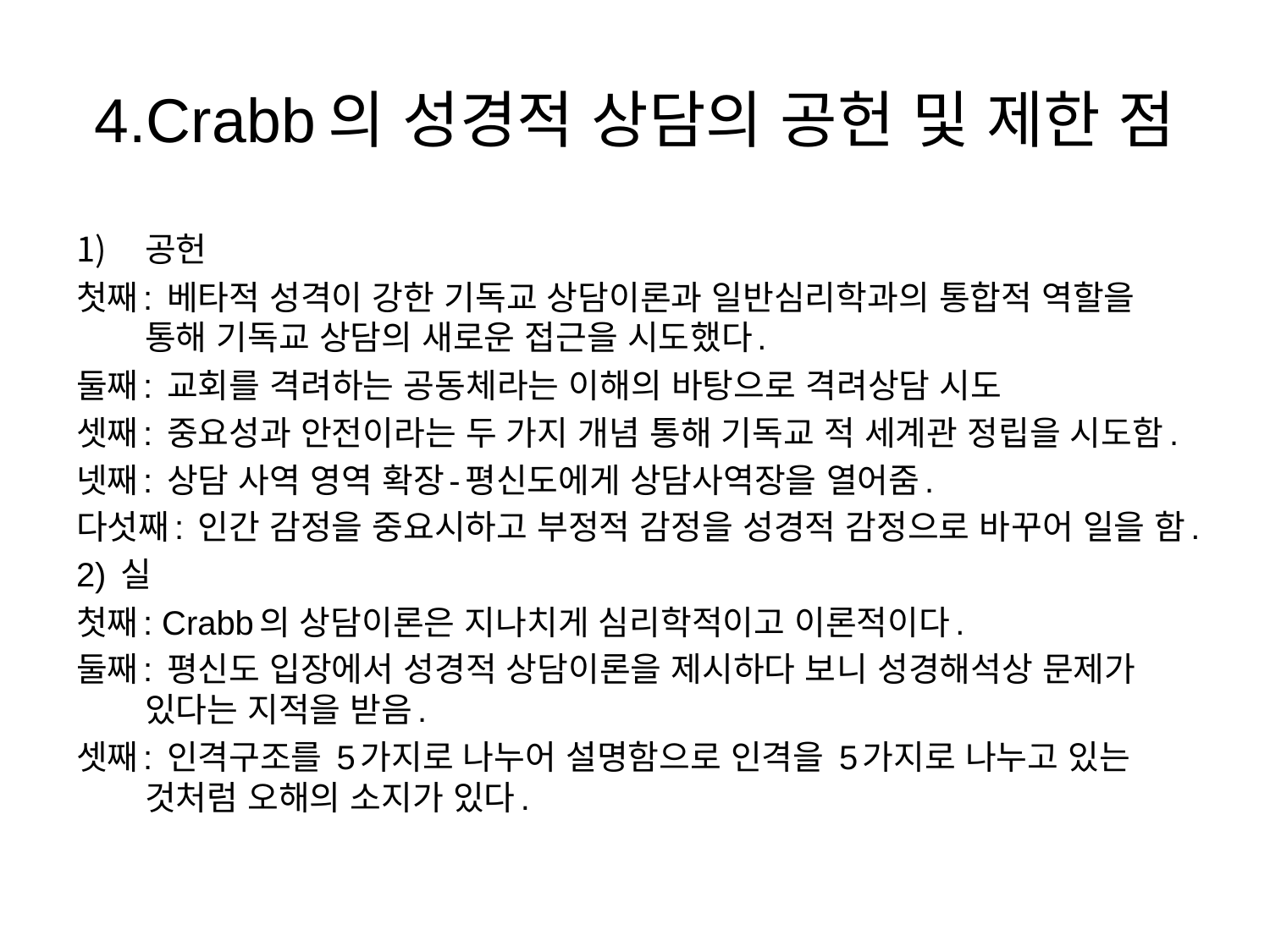

# 4.Crabb의 성경적 상담의 공헌 및 제한 점
공헌
첫째: 베타적 성격이 강한 기독교 상담이론과 일반심리학과의 통합적 역할을 통해 기독교 상담의 새로운 접근을 시도했다.
둘째: 교회를 격려하는 공동체라는 이해의 바탕으로 격려상담 시도
셋째: 중요성과 안전이라는 두 가지 개념 통해 기독교 적 세계관 정립을 시도함.
넷째: 상담 사역 영역 확장-평신도에게 상담사역장을 열어줌.
다섯째: 인간 감정을 중요시하고 부정적 감정을 성경적 감정으로 바꾸어 일을 함.
2) 실
첫째: Crabb의 상담이론은 지나치게 심리학적이고 이론적이다.
둘째: 평신도 입장에서 성경적 상담이론을 제시하다 보니 성경해석상 문제가 있다는 지적을 받음.
셋째: 인격구조를 5가지로 나누어 설명함으로 인격을 5가지로 나누고 있는 것처럼 오해의 소지가 있다.